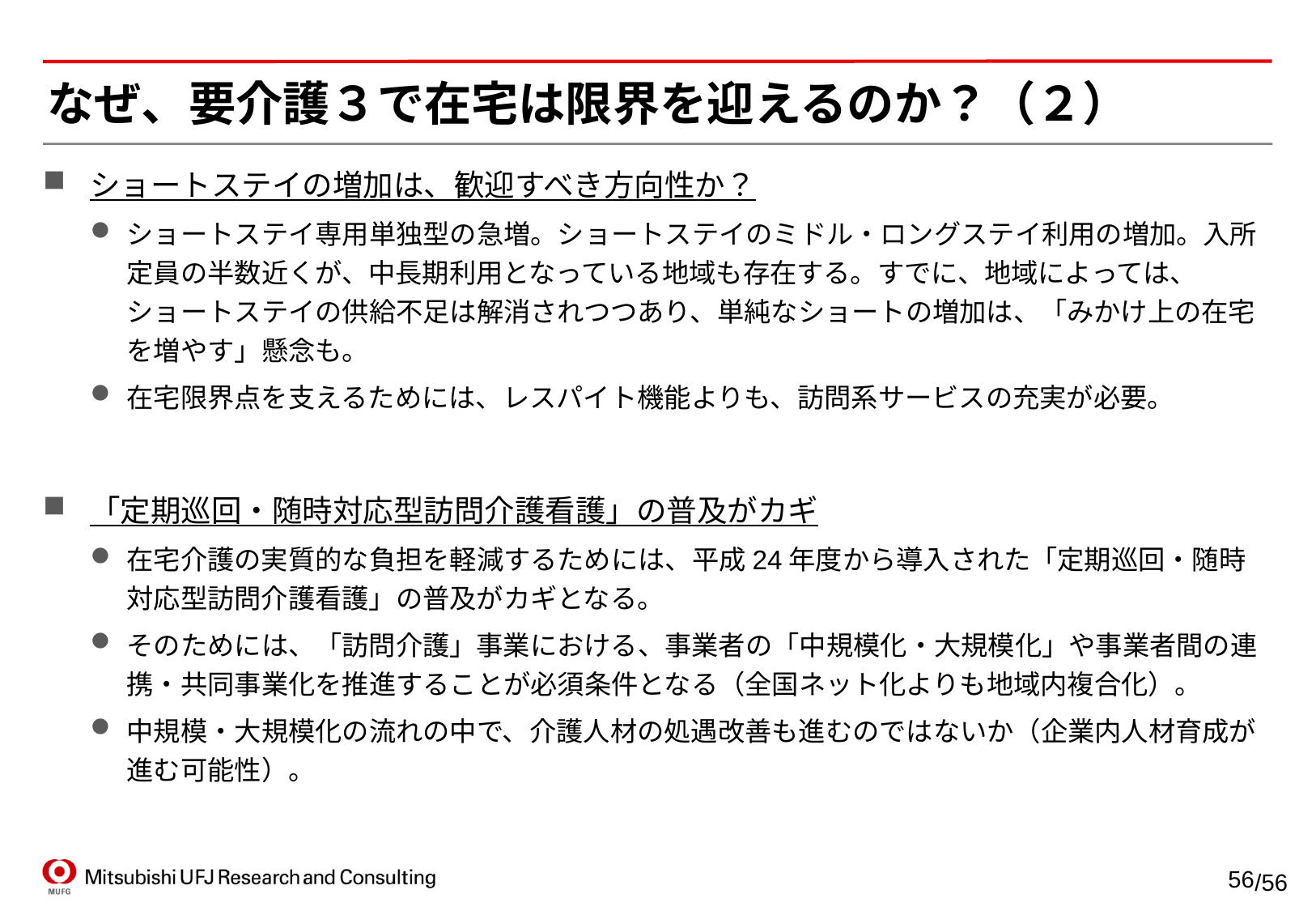

# なぜ、要介護３で在宅は限界を迎えるのか？（２）
ショートステイの増加は、歓迎すべき方向性か？
ショートステイ専用単独型の急増。ショートステイのミドル・ロングステイ利用の増加。入所定員の半数近くが、中長期利用となっている地域も存在する。すでに、地域によっては、ショートステイの供給不足は解消されつつあり、単純なショートの増加は、「みかけ上の在宅を増やす」懸念も。
在宅限界点を支えるためには、レスパイト機能よりも、訪問系サービスの充実が必要。

「定期巡回・随時対応型訪問介護看護」の普及がカギ
在宅介護の実質的な負担を軽減するためには、平成24年度から導入された「定期巡回・随時対応型訪問介護看護」の普及がカギとなる。
そのためには、「訪問介護」事業における、事業者の「中規模化・大規模化」や事業者間の連携・共同事業化を推進することが必須条件となる（全国ネット化よりも地域内複合化）。
中規模・大規模化の流れの中で、介護人材の処遇改善も進むのではないか（企業内人材育成が進む可能性）。